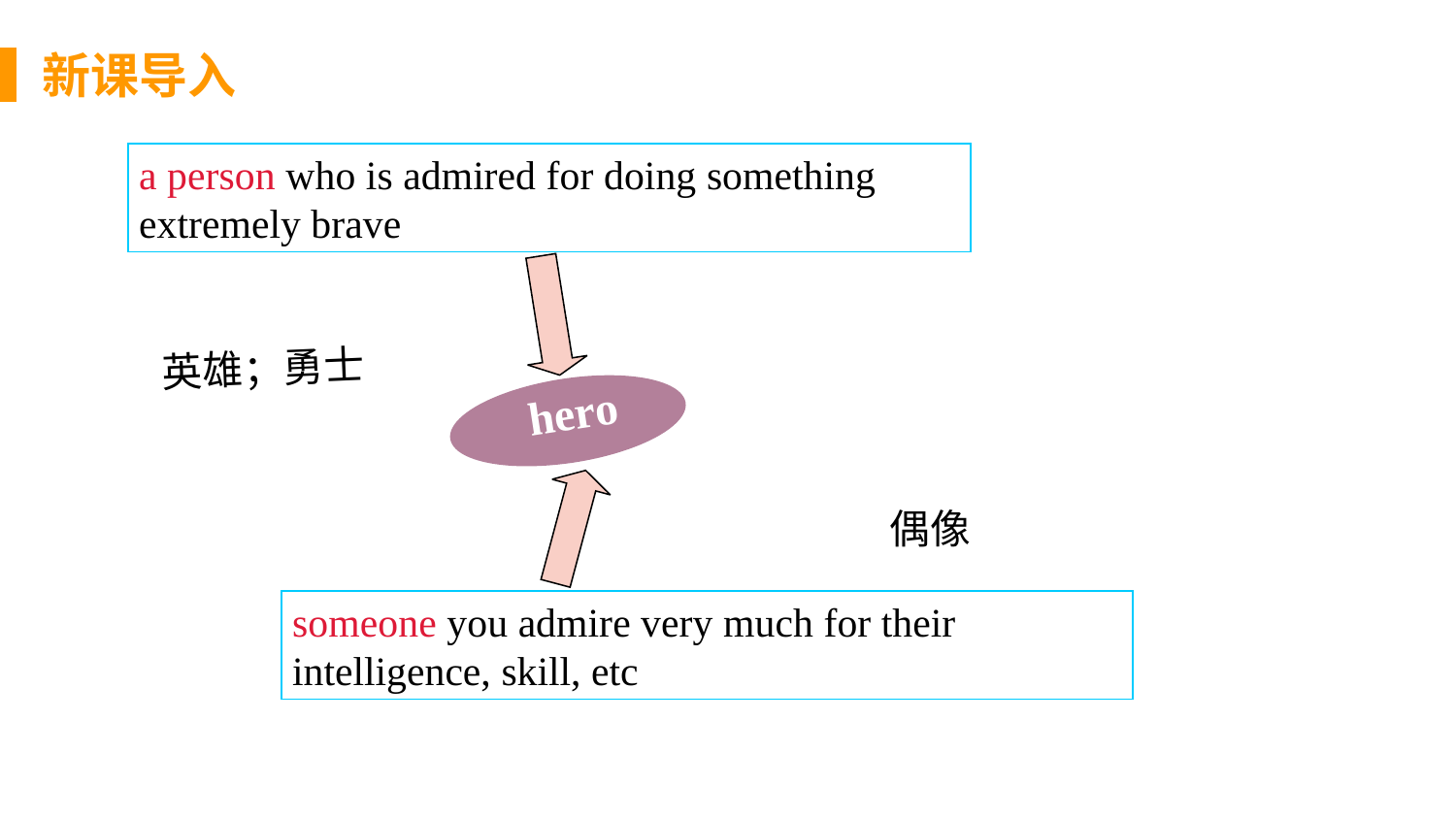

新课导入

a person who is admired for doing something extremely brave
思 考

英雄；勇士

 hero

偶像
someone you admire very much for their intelligence, skill, etc